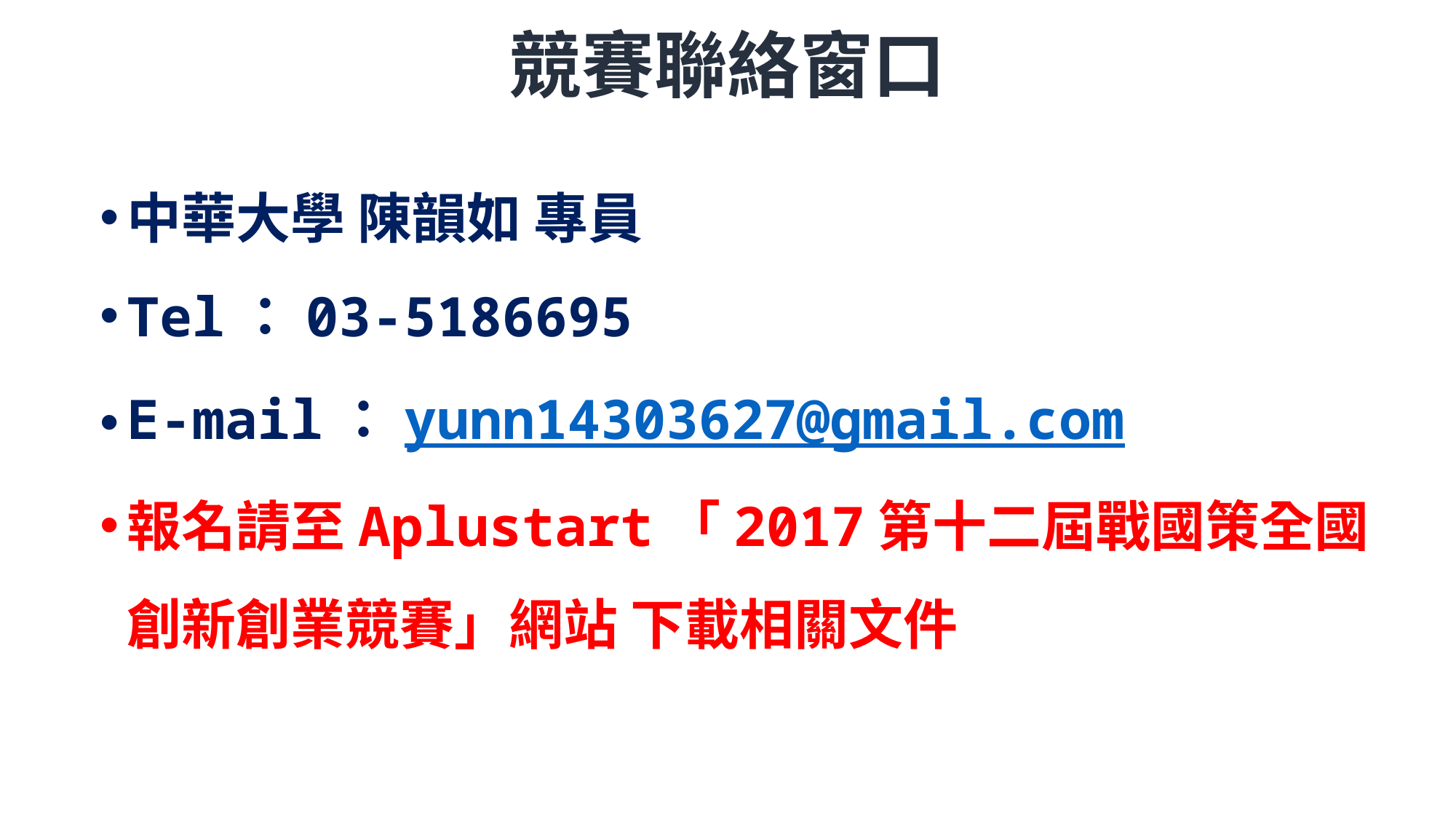

# 競賽聯絡窗口
中華大學 陳韻如 專員
Tel：03-5186695
E-mail：yunn14303627@gmail.com
報名請至Aplustart「2017第十二屆戰國策全國創新創業競賽」網站 下載相關文件